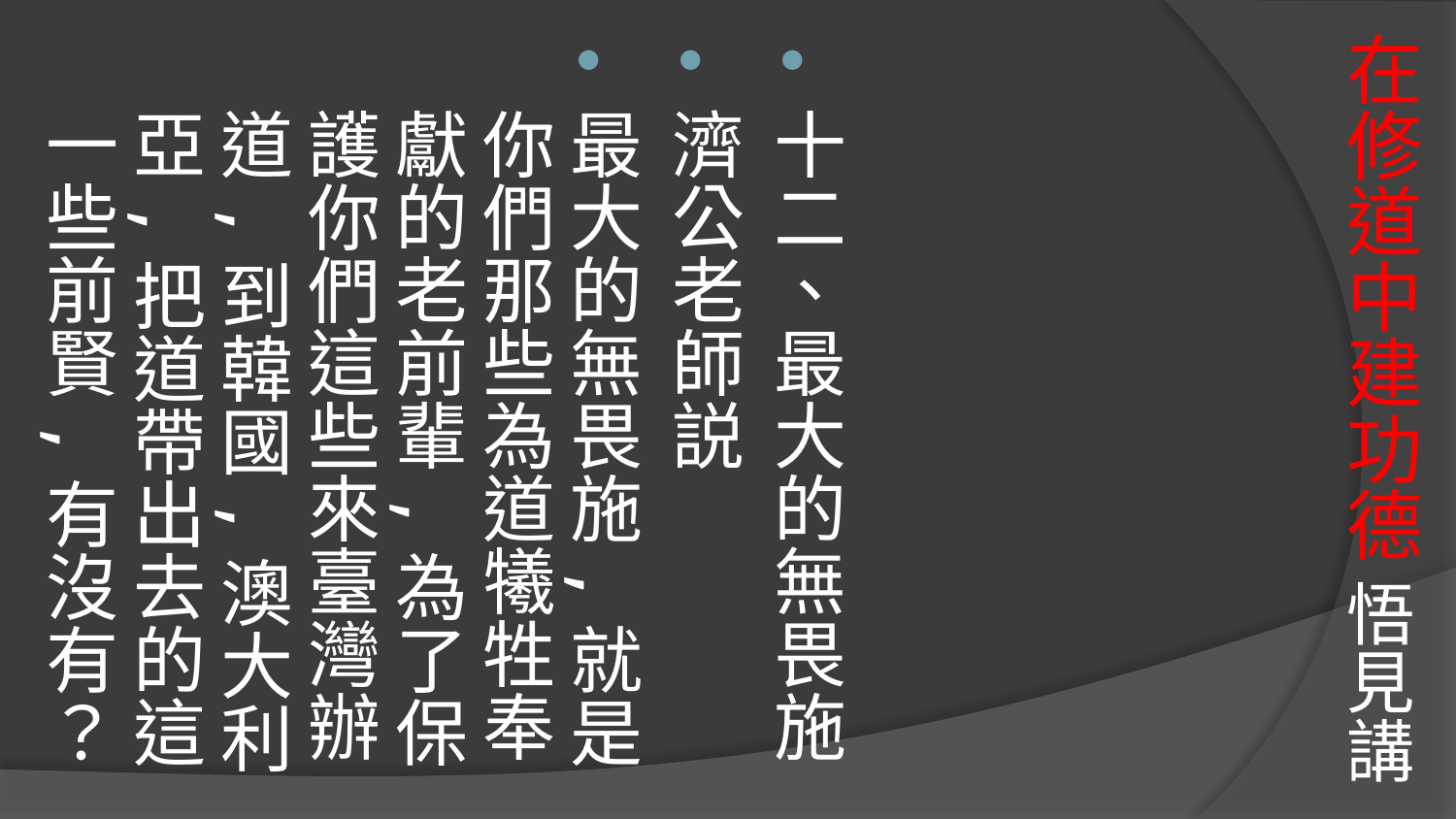

# 在修道中建功德 悟見講
十二、最大的無畏施
濟公老師説
最大的無畏施,就是你們那些為道犧牲奉獻的老前輩,為了保護你們這些來臺灣辦道,到韓國,澳大利亞,把道帶出去的這一些前賢,有沒有？